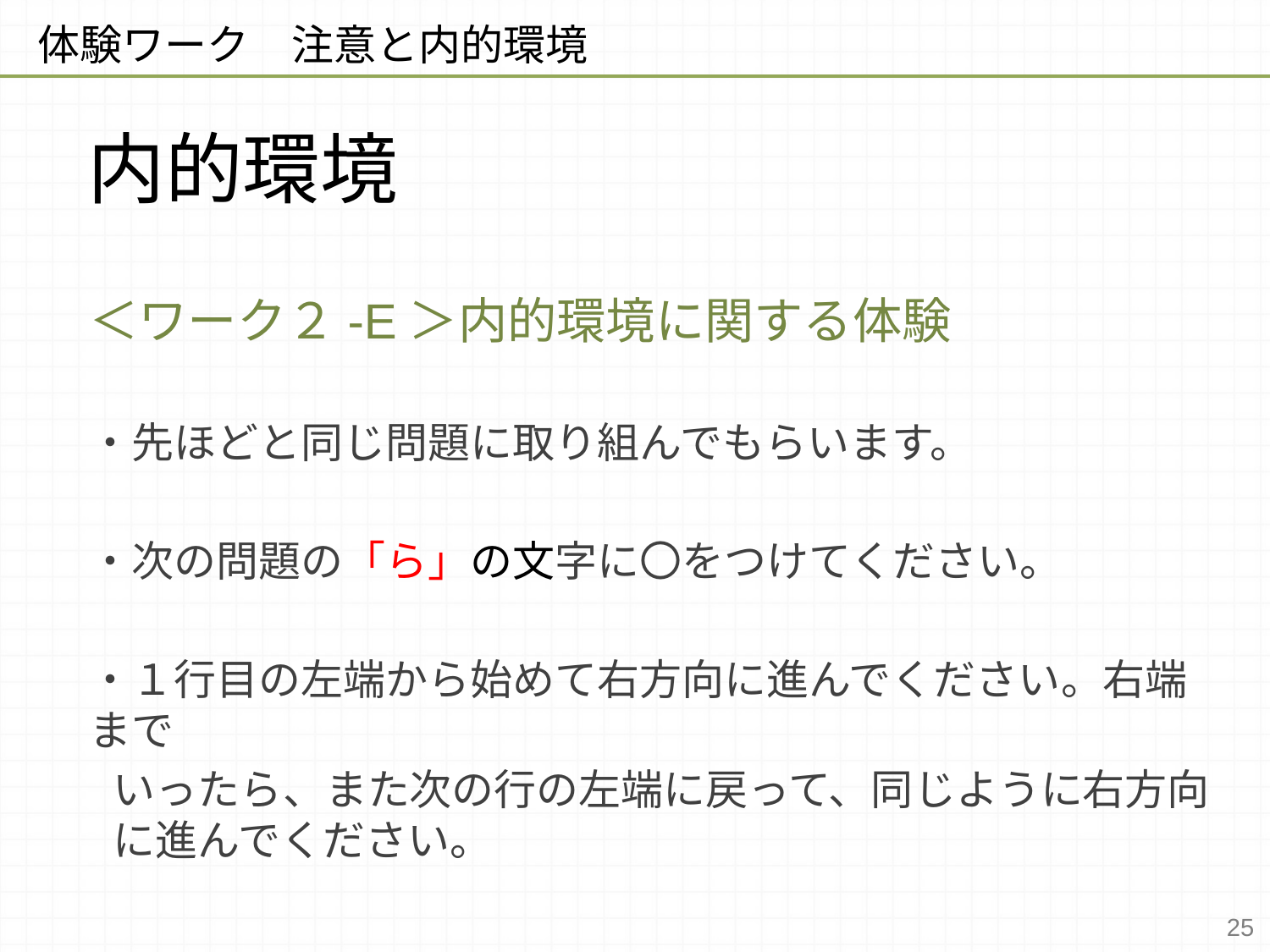

体験ワーク　注意と内的環境
# 内的環境

＜ワーク２-E＞内的環境に関する体験

・先ほどと同じ問題に取り組んでもらいます。

・次の問題の「ら」の文字に〇をつけてください。

・１行目の左端から始めて右方向に進んでください。右端まで
いったら、また次の行の左端に戻って、同じように右方向に進んでください。

25